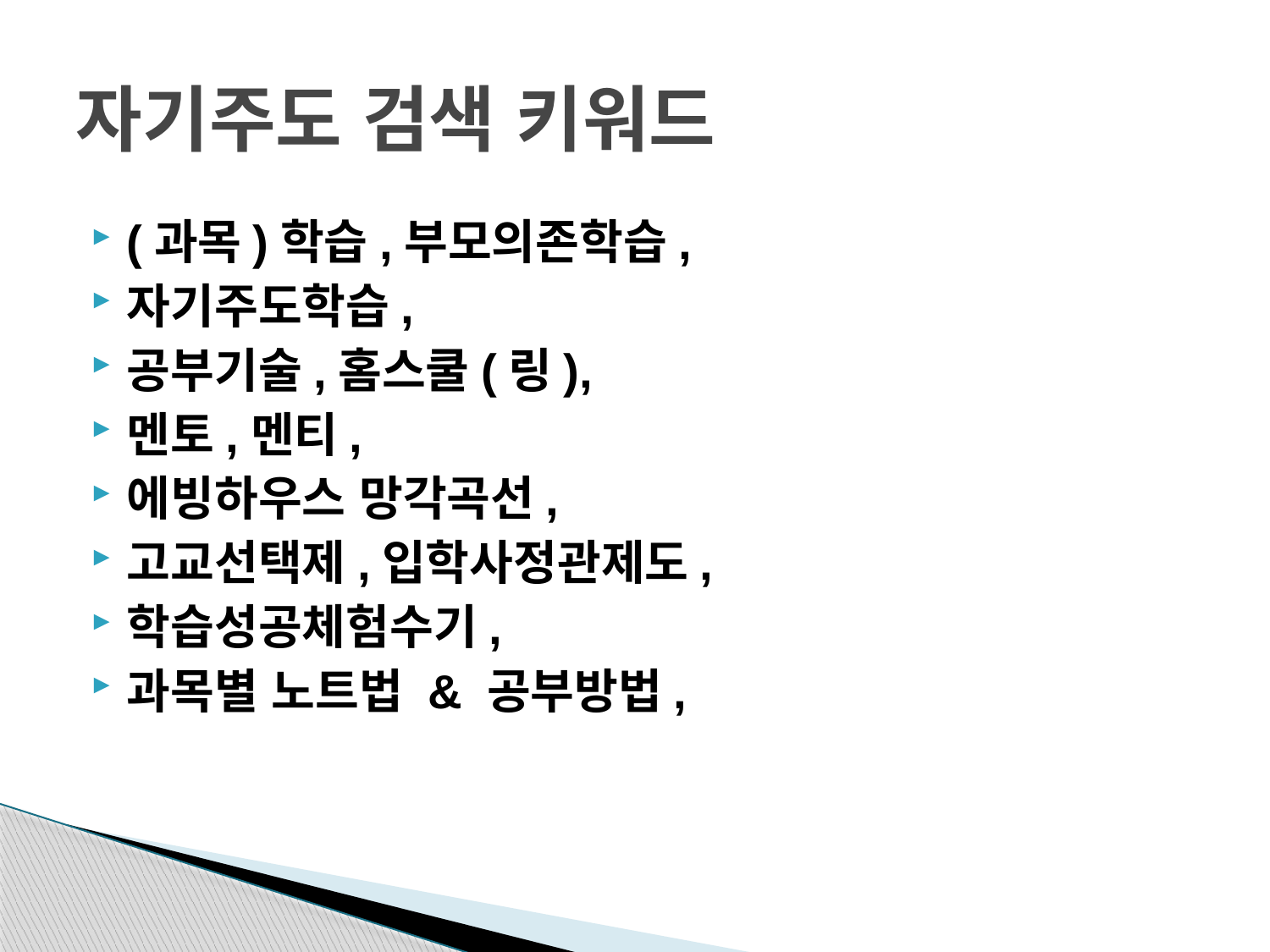

# 자기주도 검색 키워드
(과목)학습,부모의존학습,
자기주도학습,
공부기술,홈스쿨(링),
멘토,멘티,
에빙하우스 망각곡선,
고교선택제,입학사정관제도,
학습성공체험수기,
과목별 노트법 & 공부방법,